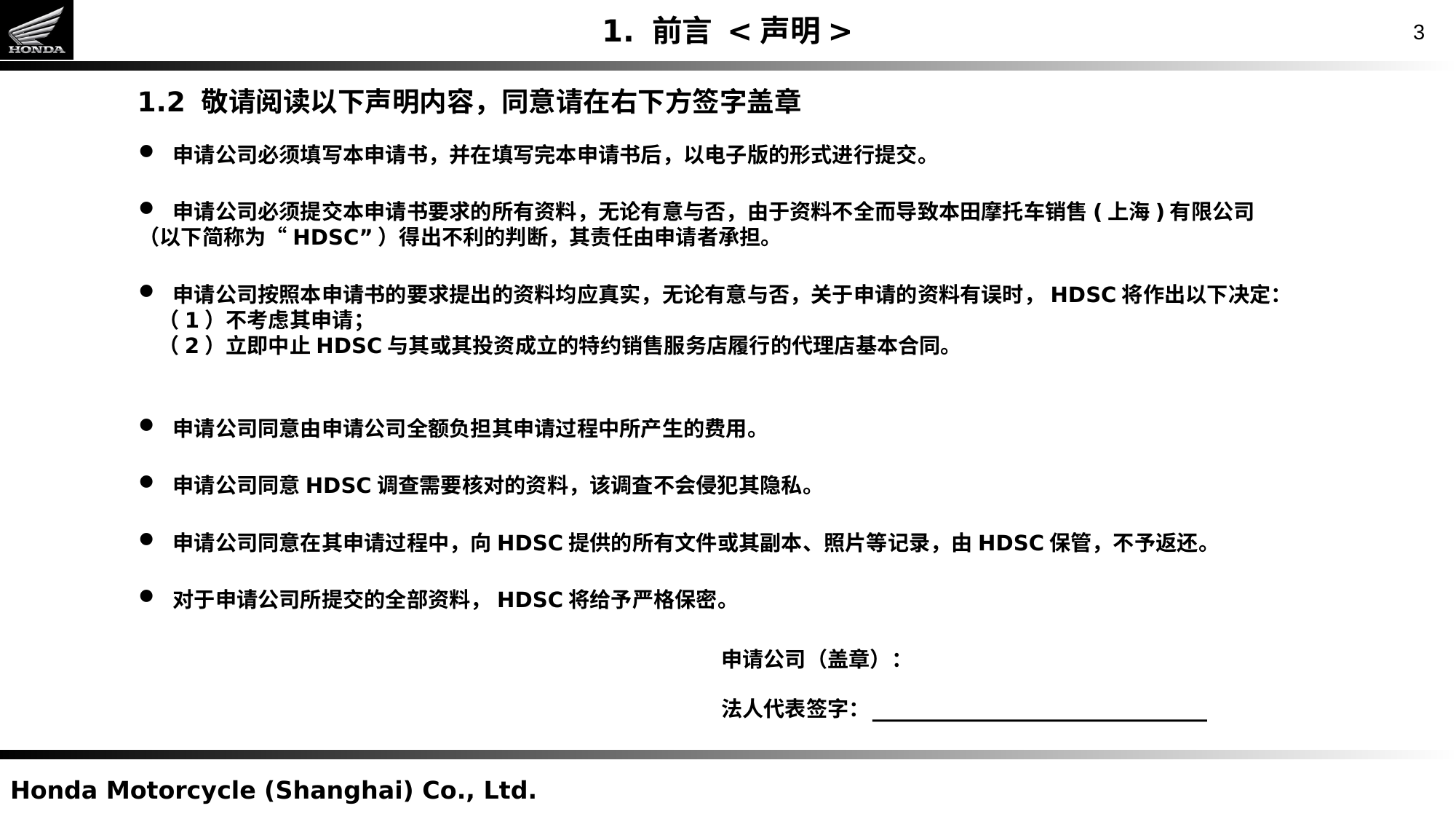

1. 前言 <声明>
1.2 敬请阅读以下声明内容，同意请在右下方签字盖章
申请公司必须填写本申请书，并在填写完本申请书后，以电子版的形式进行提交。
申请公司必须提交本申请书要求的所有资料，无论有意与否，由于资料不全而导致本田摩托车销售(上海)有限公司
（以下简称为“HDSC”）得出不利的判断，其责任由申请者承担。
申请公司按照本申请书的要求提出的资料均应真实，无论有意与否，关于申请的资料有误时，HDSC将作出以下决定：
   （1）不考虑其申请；
   （2）立即中止HDSC与其或其投资成立的特约销售服务店履行的代理店基本合同。
申请公司同意由申请公司全额负担其申请过程中所产生的费用。
申请公司同意HDSC调查需要核对的资料，该调査不会侵犯其隐私。
申请公司同意在其申请过程中，向HDSC提供的所有文件或其副本、照片等记录，由HDSC保管，不予返还。
对于申请公司所提交的全部资料，HDSC将给予严格保密。
申请公司（盖章）：

法人代表签字：